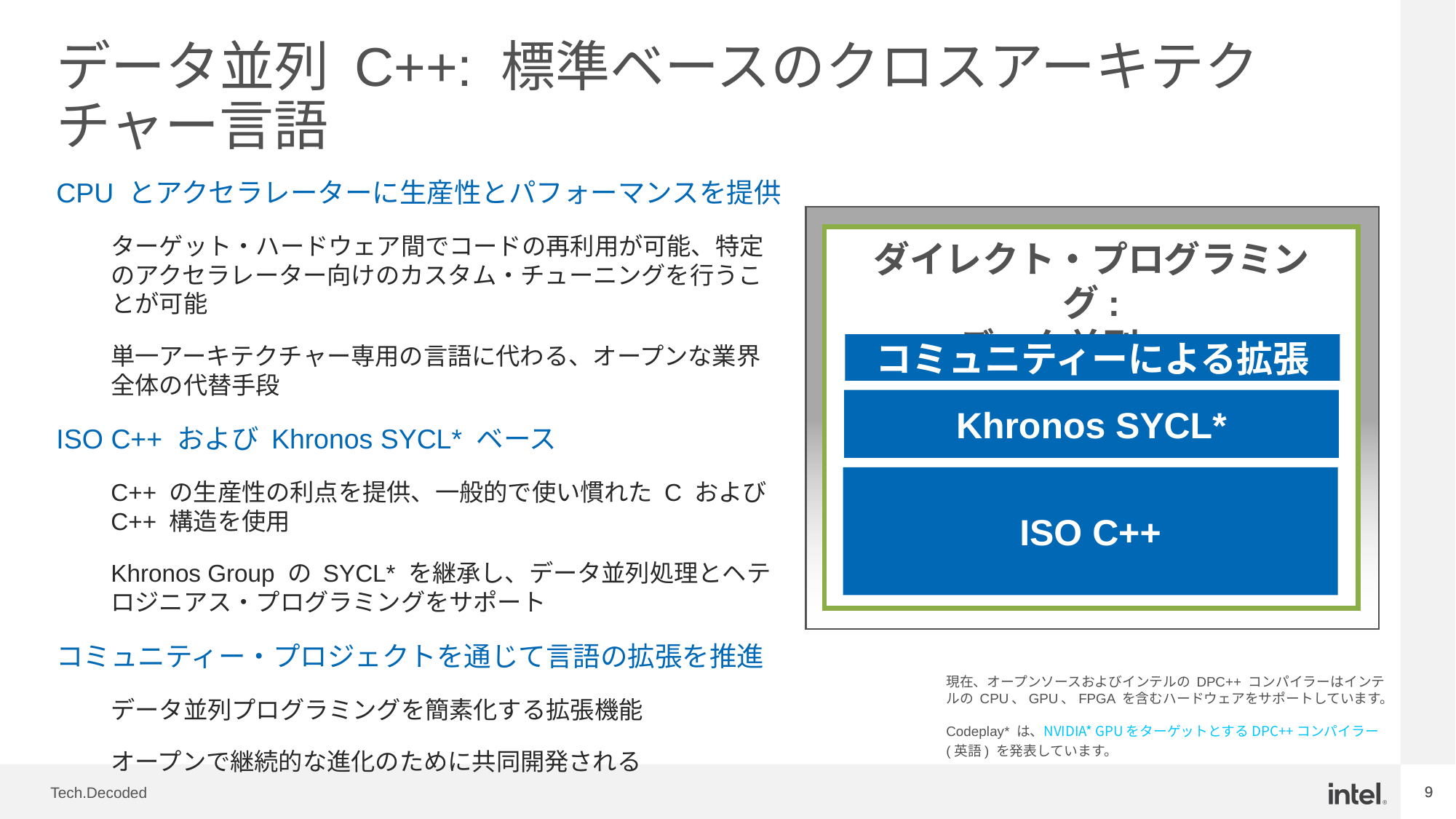

# データ並列 C++: 標準ベースのクロスアーキテクチャー言語
CPU とアクセラレーターに生産性とパフォーマンスを提供
ターゲット・ハードウェア間でコードの再利用が可能、特定のアクセラレーター向けのカスタム・チューニングを行うことが可能
単一アーキテクチャー専用の言語に代わる、オープンな業界全体の代替手段
ISO C++ および Khronos SYCL* ベース
C++ の生産性の利点を提供、一般的で使い慣れた C および C++ 構造を使用
Khronos Group の SYCL* を継承し、データ並列処理とヘテロジニアス・プログラミングをサポート
コミュニティー・プロジェクトを通じて言語の拡張を推進
データ並列プログラミングを簡素化する拡張機能
オープンで継続的な進化のために共同開発される

ダイレクト・プログラミング:
データ並列 C++
コミュニティーによる拡張
Khronos SYCL*
ISO C++
現在、オープンソースおよびインテルの DPC++ コンパイラーはインテルの CPU、GPU、FPGA を含むハードウェアをサポートしています。

Codeplay* は、NVIDIA* GPU をターゲットとする DPC++ コンパイラー
(英語) を発表しています。